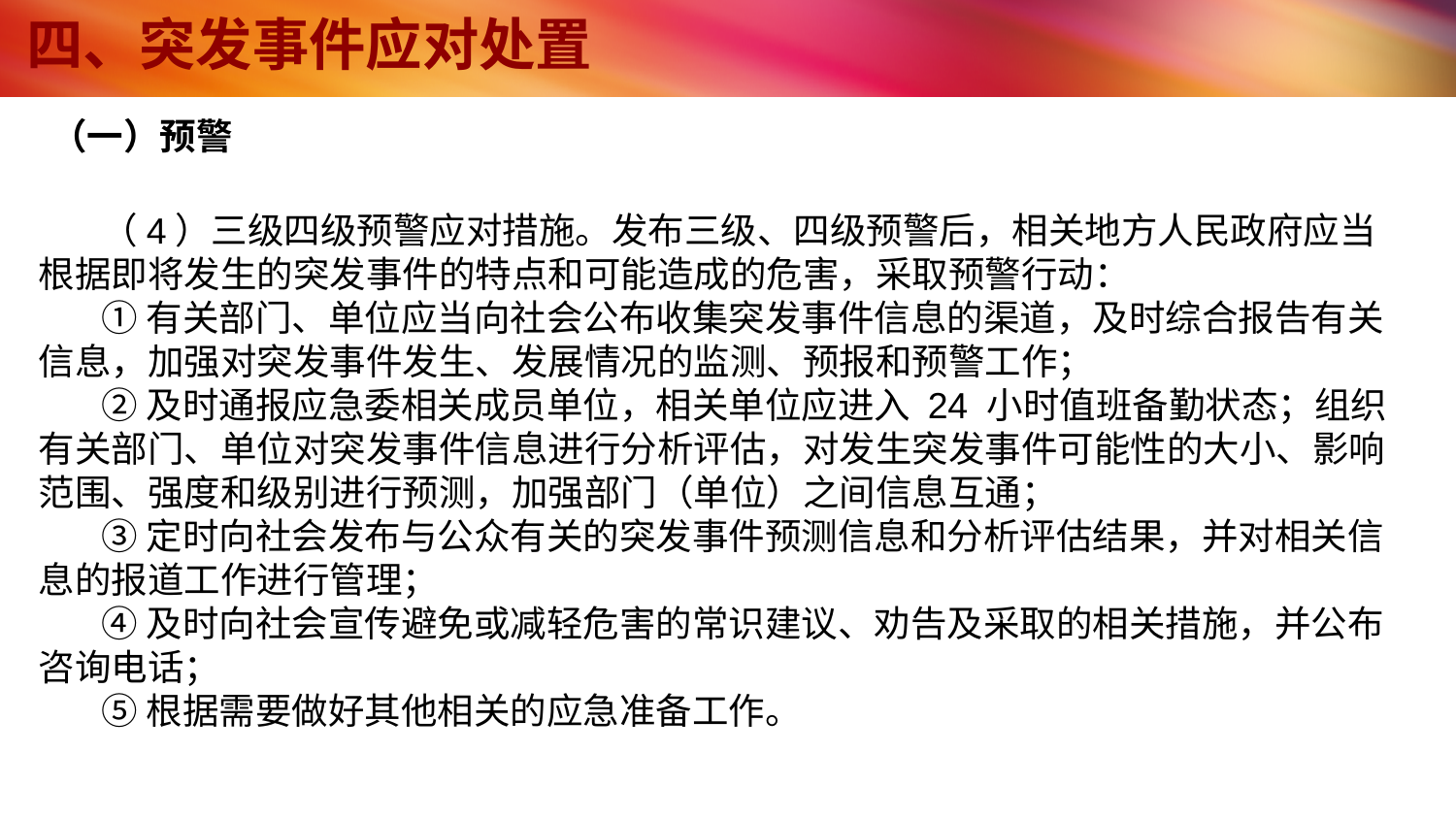

# 四、突发事件应对处置
（一）预警
（4）三级四级预警应对措施。发布三级、四级预警后，相关地方人民政府应当根据即将发生的突发事件的特点和可能造成的危害，采取预警行动：
①有关部门、单位应当向社会公布收集突发事件信息的渠道，及时综合报告有关信息，加强对突发事件发生、发展情况的监测、预报和预警工作；
②及时通报应急委相关成员单位，相关单位应进入 24 小时值班备勤状态；组织有关部门、单位对突发事件信息进行分析评估，对发生突发事件可能性的大小、影响范围、强度和级别进行预测，加强部门（单位）之间信息互通；
③定时向社会发布与公众有关的突发事件预测信息和分析评估结果，并对相关信息的报道工作进行管理；
④及时向社会宣传避免或减轻危害的常识建议、劝告及采取的相关措施，并公布咨询电话；
⑤根据需要做好其他相关的应急准备工作。